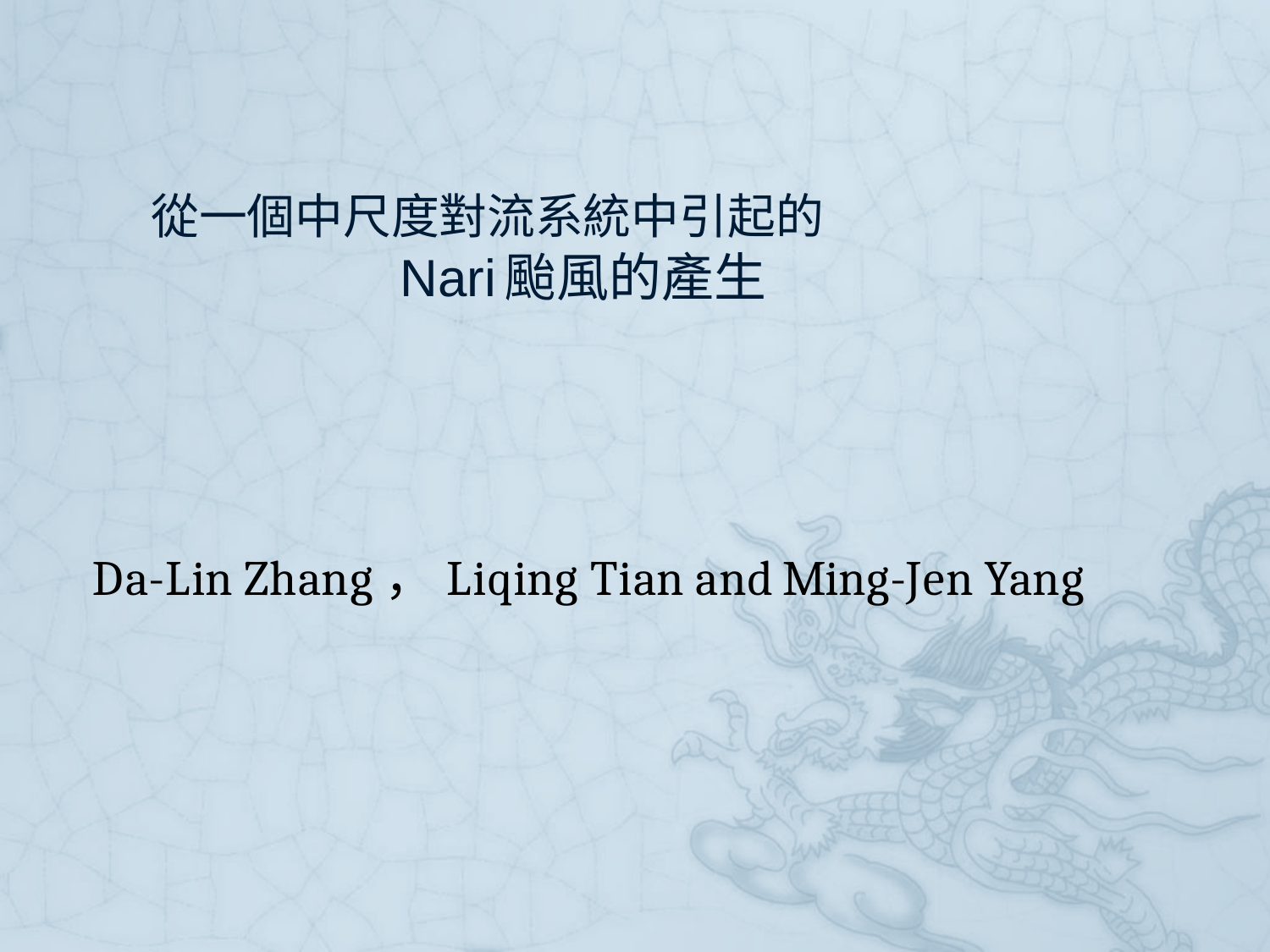

# 從一個中尺度對流系統中引起的 Nari颱風的產生
Da-Lin Zhang，Liqing Tian and Ming-Jen Yang